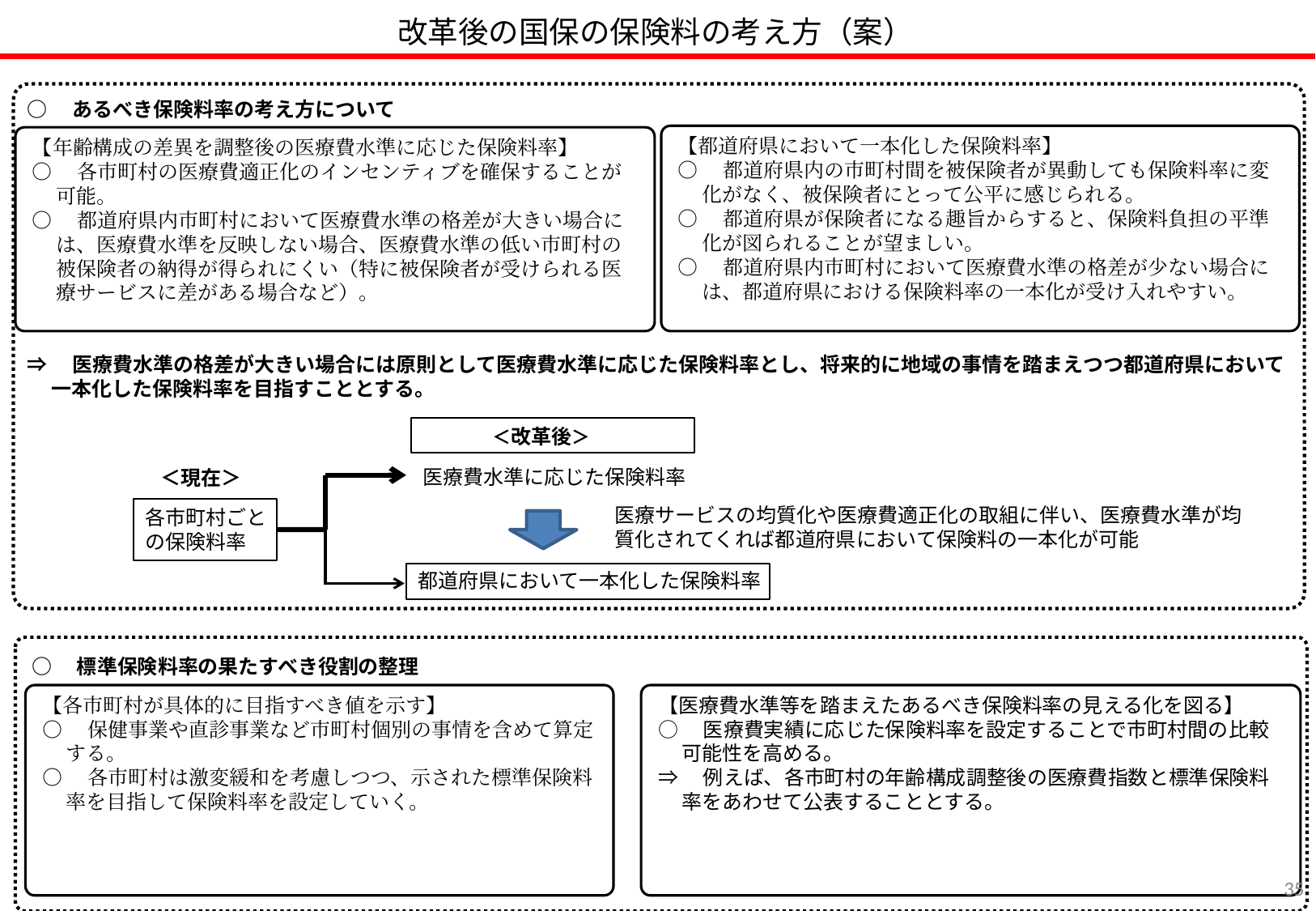

改革後の国保の保険料の考え方（案）

○　あるべき保険料率の考え方について
【都道府県において一本化した保険料率】
○　都道府県内の市町村間を被保険者が異動しても保険料率に変化がなく、被保険者にとって公平に感じられる。
○　都道府県が保険者になる趣旨からすると、保険料負担の平準化が図られることが望ましい。
○　都道府県内市町村において医療費水準の格差が少ない場合には、都道府県における保険料率の一本化が受け入れやすい。
【年齢構成の差異を調整後の医療費水準に応じた保険料率】
○　各市町村の医療費適正化のインセンティブを確保することが可能。
○　都道府県内市町村において医療費水準の格差が大きい場合には、医療費水準を反映しない場合、医療費水準の低い市町村の被保険者の納得が得られにくい（特に被保険者が受けられる医療サービスに差がある場合など）。
⇒　医療費水準の格差が大きい場合には原則として医療費水準に応じた保険料率とし、将来的に地域の事情を踏まえつつ都道府県において一本化した保険料率を目指すこととする。

＜改革後＞
医療費水準に応じた保険料率
＜現在＞
医療サービスの均質化や医療費適正化の取組に伴い、医療費水準が均質化されてくれば都道府県において保険料の一本化が可能

各市町村ごとの保険料率

都道府県において一本化した保険料率

○　標準保険料率の果たすべき役割の整理
【各市町村が具体的に目指すべき値を示す】
○　保健事業や直診事業など市町村個別の事情を含めて算定する。
○　各市町村は激変緩和を考慮しつつ、示された標準保険料率を目指して保険料率を設定していく。
【医療費水準等を踏まえたあるべき保険料率の見える化を図る】
○　医療費実績に応じた保険料率を設定することで市町村間の比較可能性を高める。
⇒　例えば、各市町村の年齢構成調整後の医療費指数と標準保険料率をあわせて公表することとする。
35